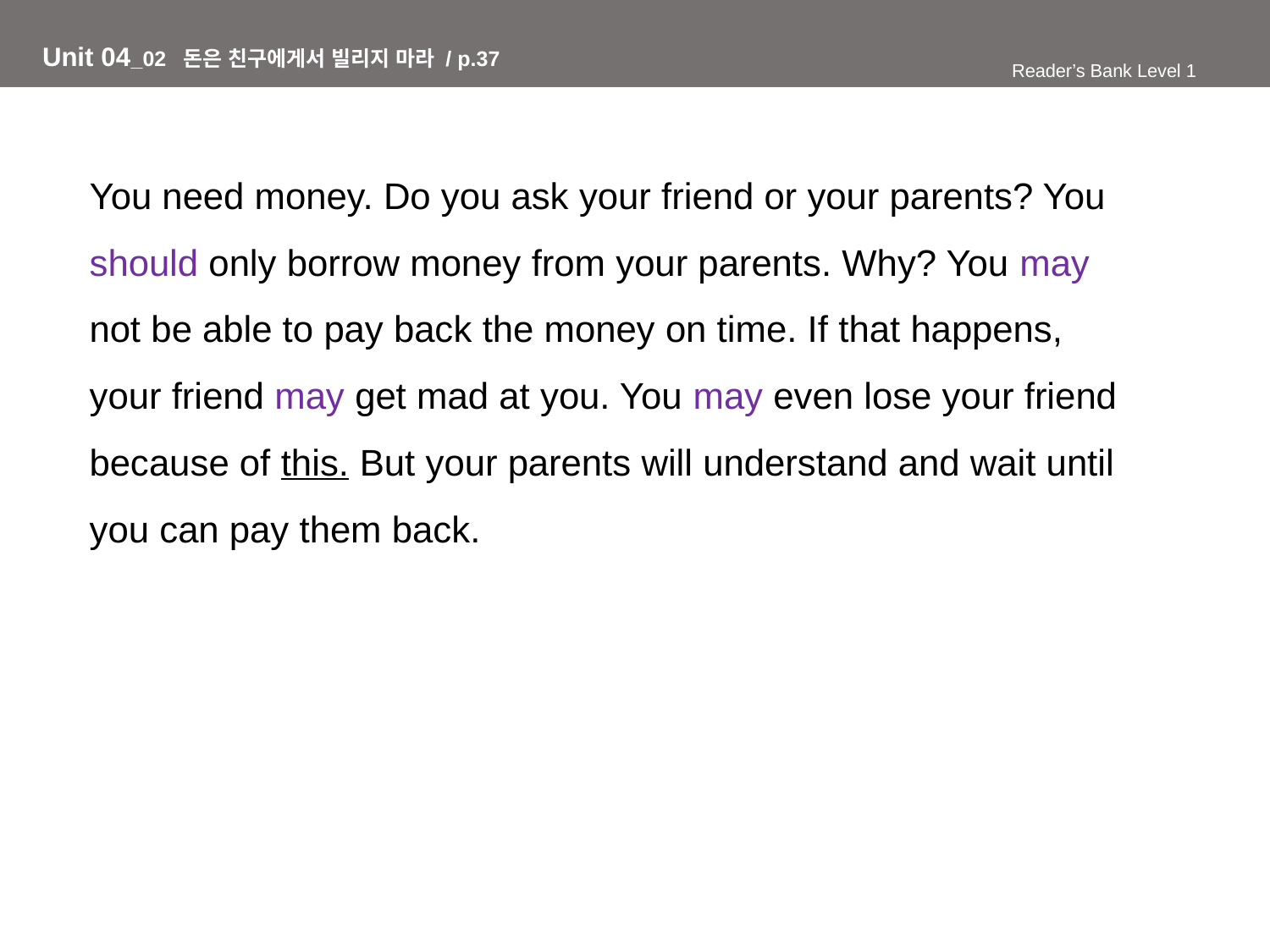

# Unit 04_02  돈은 친구에게서 빌리지 마라 / p.37
Reader’s Bank Level 1

You need money. Do you ask your friend or your parents? You
should only borrow money from your parents. Why? You may
not be able to pay back the money on time. If that happens,
your friend may get mad at you. You may even lose your friend
because of this. But your parents will understand and wait until
you can pay them back.